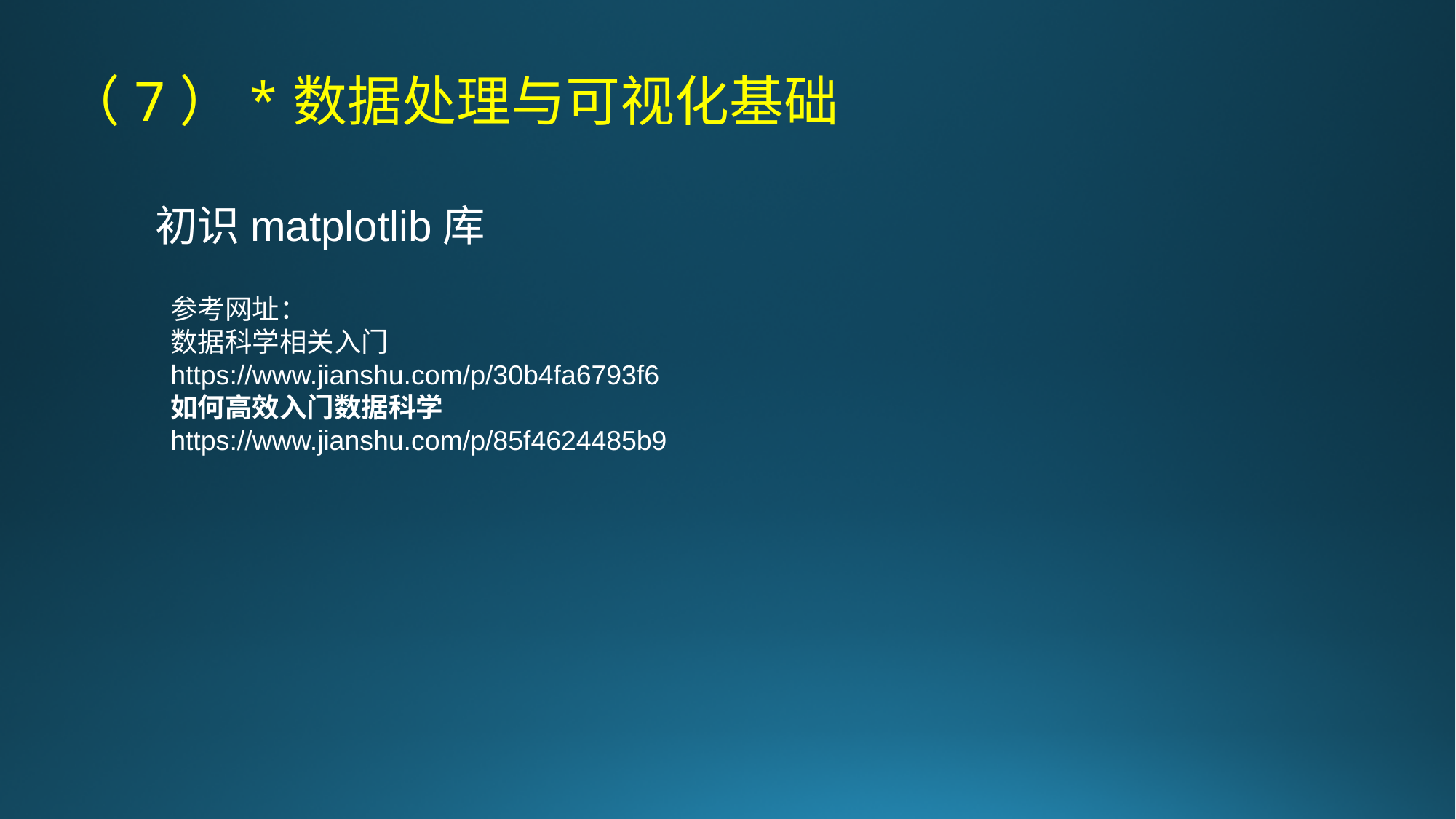

（7）*数据处理与可视化基础
初识matplotlib库
参考网址：
数据科学相关入门
https://www.jianshu.com/p/30b4fa6793f6
如何高效入门数据科学
https://www.jianshu.com/p/85f4624485b9